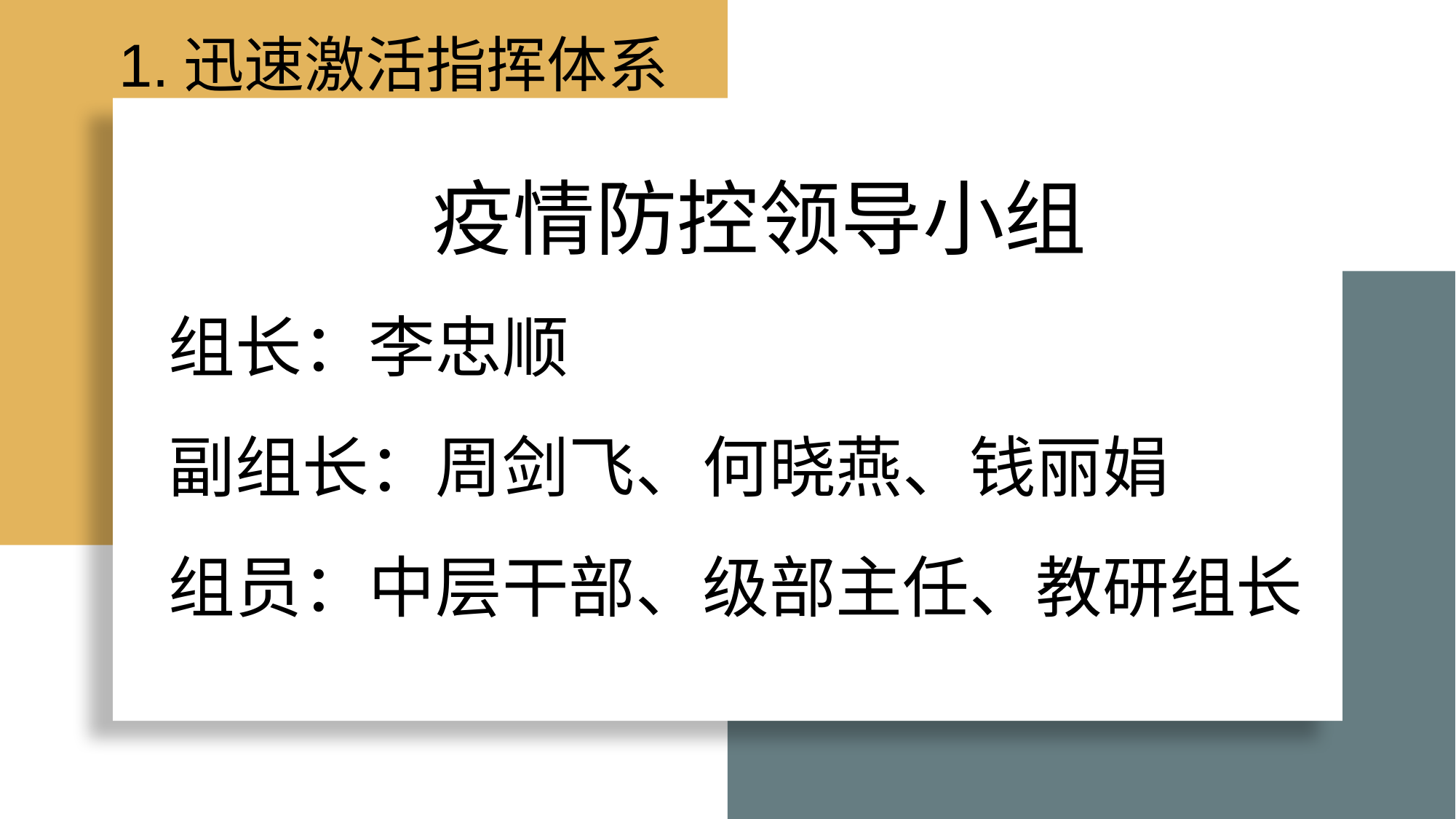

1.迅速激活指挥体系
疫情防控领导小组
组长：李忠顺
副组长：周剑飞、何晓燕、钱丽娟
组员：中层干部、级部主任、教研组长